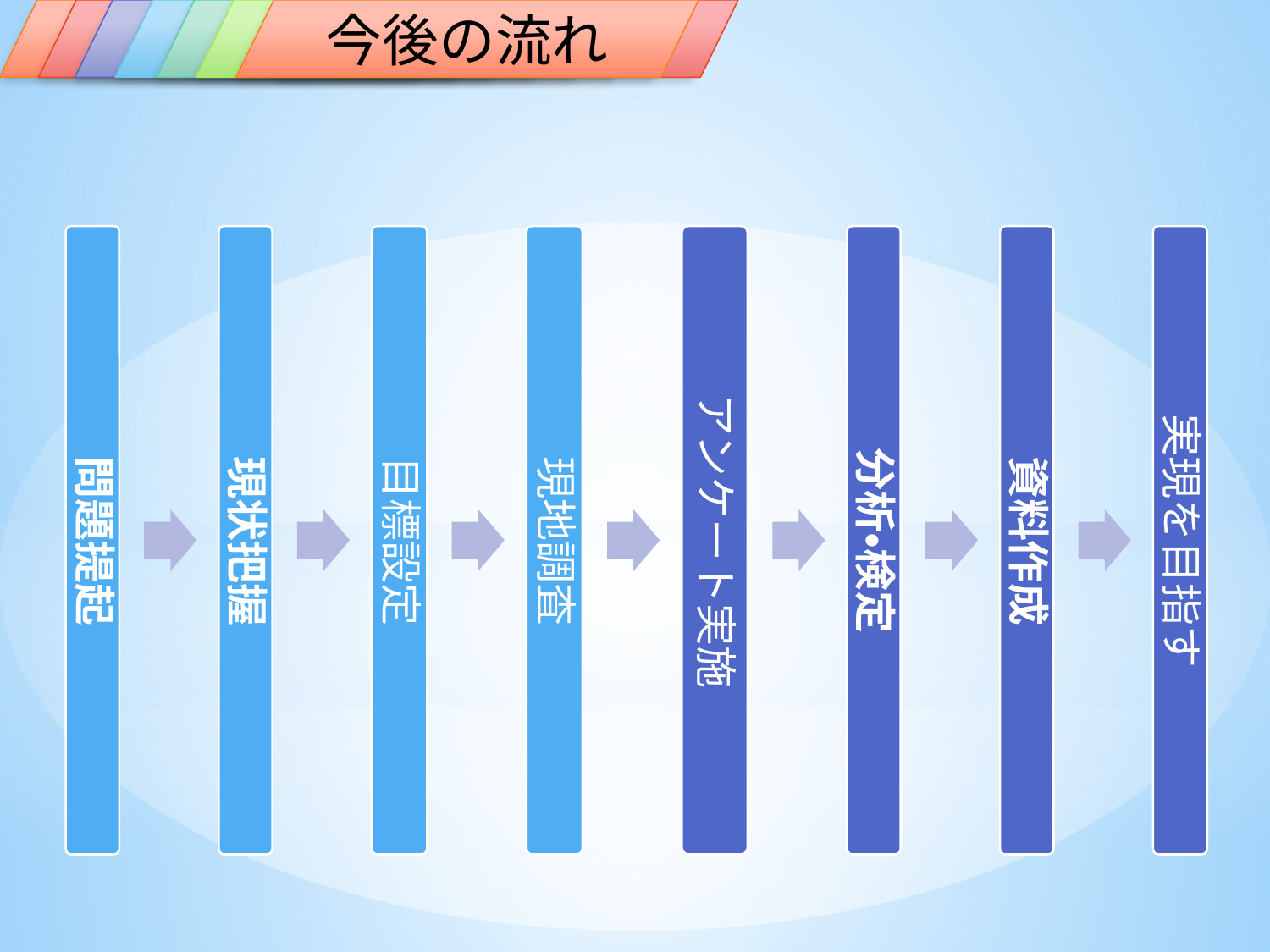

背景
問題提起
目標
現状
現地調査
アンケート調査
今後の流れ
参考文献
問題提起

現状把握

目標設定

現地調査

アンケート実施

分析・検定

資料作成

実現を目指す